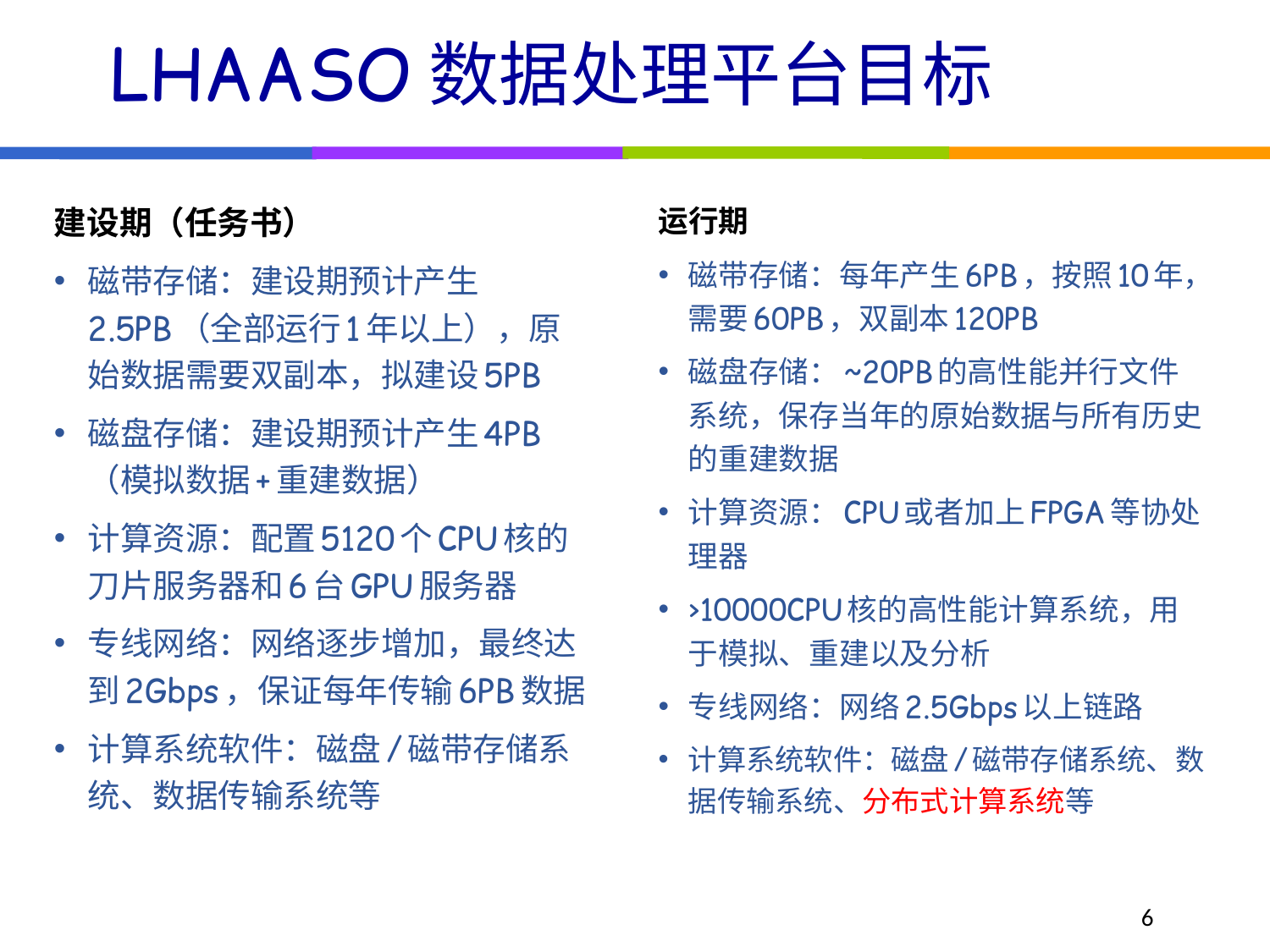

# LHAASO数据处理平台目标
建设期（任务书）
磁带存储：建设期预计产生2.5PB（全部运行1年以上），原始数据需要双副本，拟建设5PB
磁盘存储：建设期预计产生4PB（模拟数据+重建数据）
计算资源：配置5120个CPU核的刀片服务器和6台GPU服务器
专线网络：网络逐步增加，最终达到2Gbps，保证每年传输6PB数据
计算系统软件：磁盘/磁带存储系统、数据传输系统等
运行期
磁带存储：每年产生6PB，按照10年，需要60PB，双副本120PB
磁盘存储：~20PB的高性能并行文件系统，保存当年的原始数据与所有历史的重建数据
计算资源：CPU或者加上FPGA等协处理器
>10000CPU核的高性能计算系统，用于模拟、重建以及分析
专线网络：网络2.5Gbps以上链路
计算系统软件：磁盘/磁带存储系统、数据传输系统、分布式计算系统等